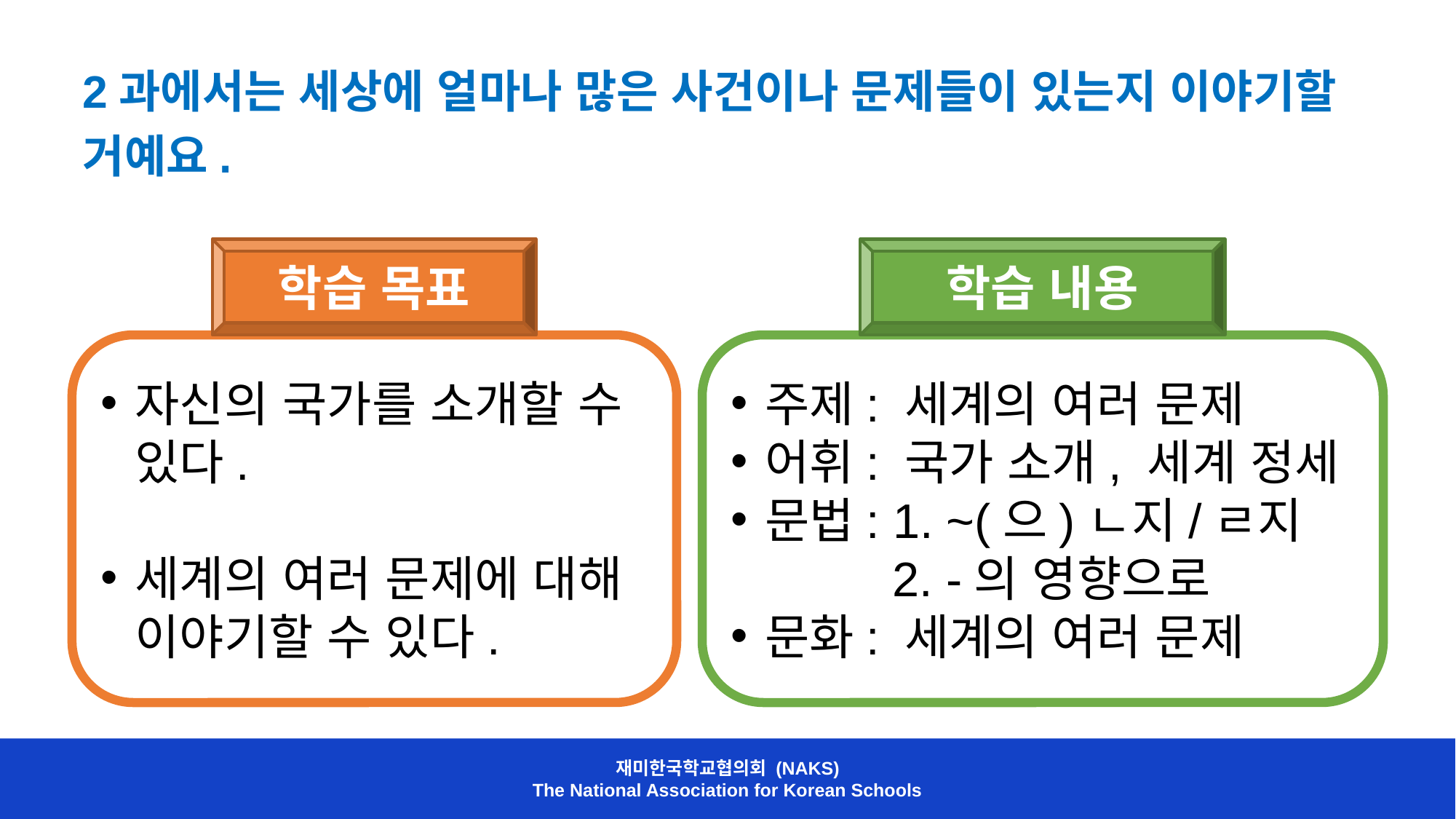

2과에서는 세상에 얼마나 많은 사건이나 문제들이 있는지 이야기할 거예요.
학습 목표
자신의 국가를 소개할 수 있다.

세계의 여러 문제에 대해 이야기할 수 있다.
학습 내용
주제: 세계의 여러 문제
어휘: 국가 소개, 세계 정세
문법: 1. ~(으)ㄴ지/ㄹ지
            2. -의 영향으로
문화: 세계의 여러 문제
재미한국학교협의회 (NAKS)
The National Association for Korean Schools